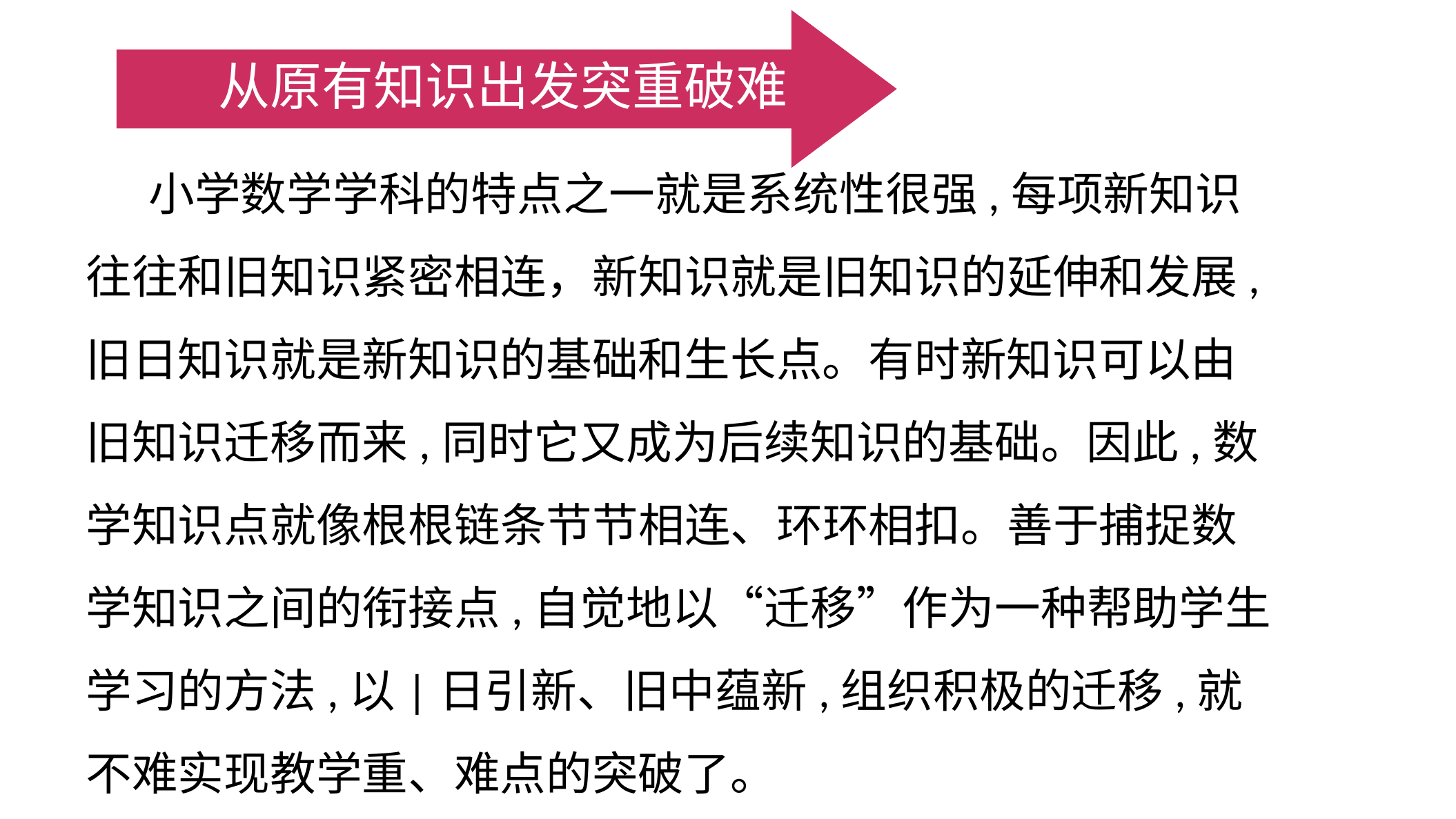

从原有知识出发突重破难
     小学数学学科的特点之一就是系统性很强,每项新知识往往和旧知识紧密相连，新知识就是旧知识的延伸和发展,旧日知识就是新知识的基础和生长点。有时新知识可以由旧知识迁移而来,同时它又成为后续知识的基础。因此,数学知识点就像根根链条节节相连、环环相扣。善于捕捉数学知识之间的衔接点,自觉地以“迁移”作为一种帮助学生学习的方法,以|日引新、旧中蕴新,组织积极的迁移,就不难实现教学重、难点的突破了。